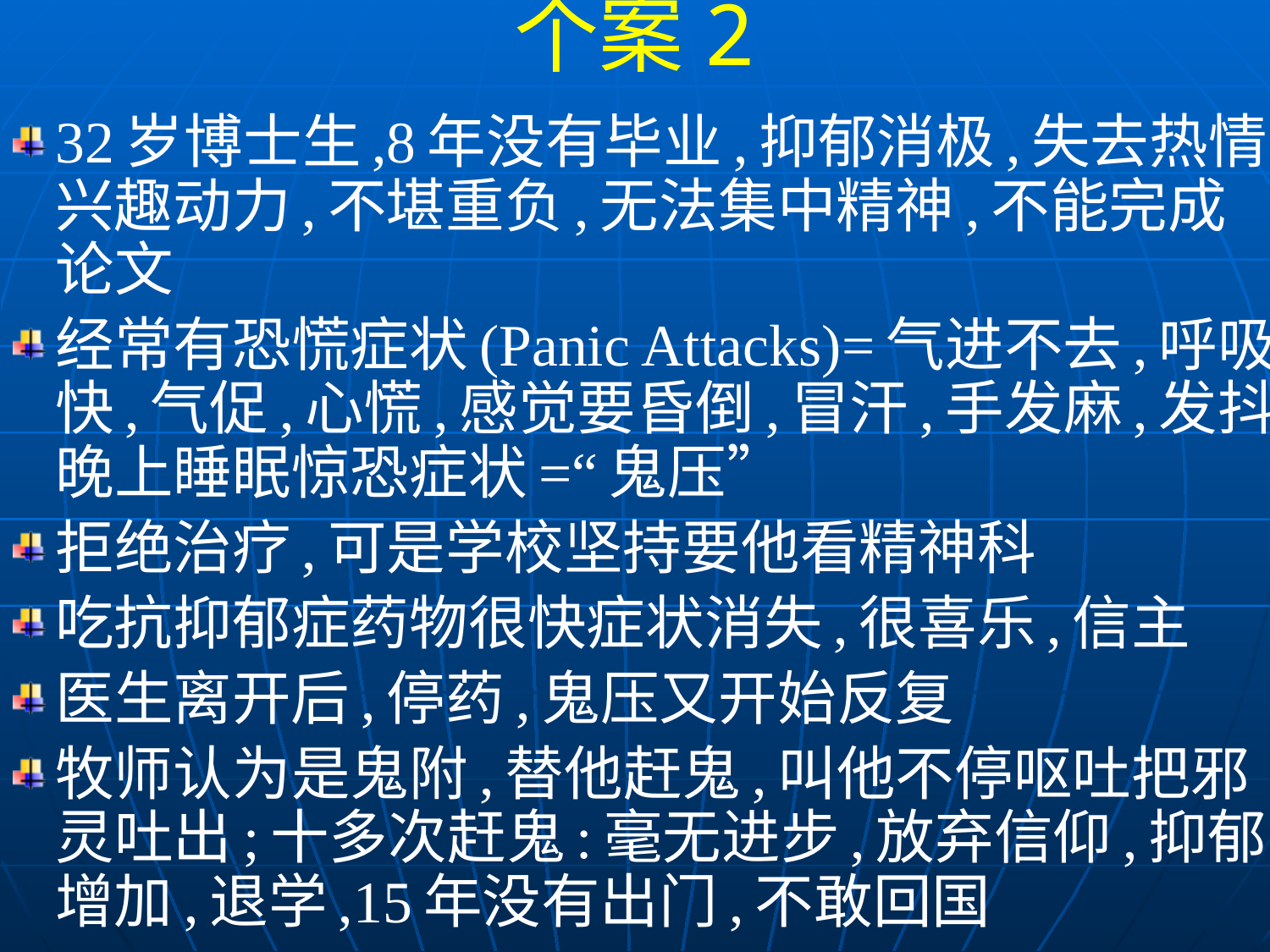

个案2
32岁博士生,8年没有毕业,抑郁消极,失去热情兴趣动力,不堪重负,无法集中精神,不能完成论文
经常有恐慌症状(Panic Attacks)=气进不去,呼吸快,气促,心慌,感觉要昏倒,冒汗,手发麻,发抖;晚上睡眠惊恐症状=“鬼压”
拒绝治疗,可是学校坚持要他看精神科
吃抗抑郁症药物很快症状消失,很喜乐,信主
医生离开后,停药,鬼压又开始反复
牧师认为是鬼附,替他赶鬼,叫他不停呕吐把邪灵吐出;十多次赶鬼:毫无进步,放弃信仰,抑郁增加,退学,15年没有出门,不敢回国